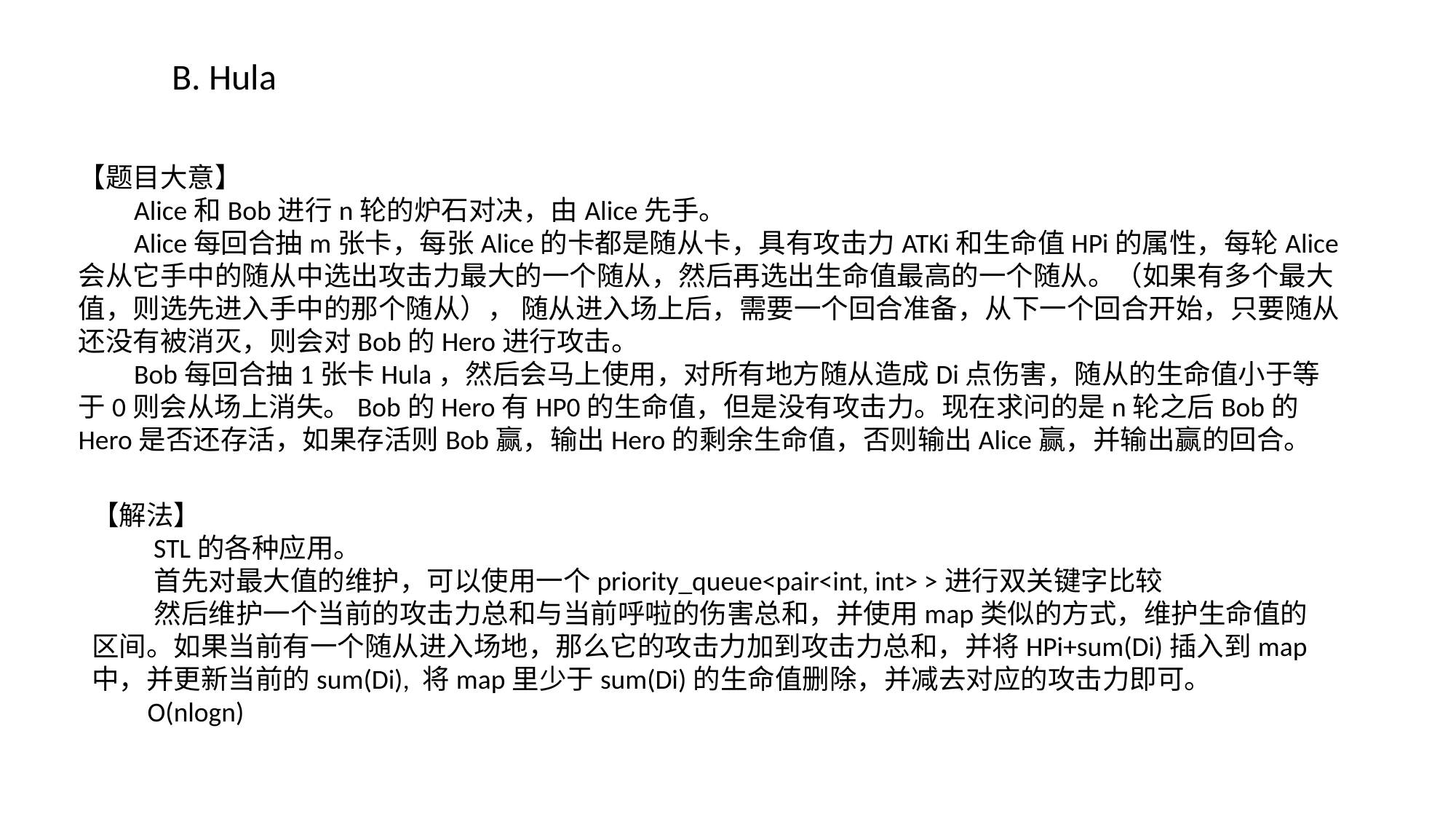

B. Hula
【题目大意】
         Alice和Bob进行n轮的炉石对决，由Alice先手。
         Alice每回合抽m张卡，每张Alice的卡都是随从卡，具有攻击力ATKi和生命值HPi的属性，每轮Alice会从它手中的随从中选出攻击力最大的一个随从，然后再选出生命值最高的一个随从。（如果有多个最大值，则选先进入手中的那个随从）， 随从进入场上后，需要一个回合准备，从下一个回合开始，只要随从还没有被消灭，则会对Bob的Hero进行攻击。
         Bob每回合抽1张卡Hula，然后会马上使用，对所有地方随从造成Di点伤害，随从的生命值小于等于0则会从场上消失。Bob的Hero有HP0的生命值，但是没有攻击力。现在求问的是n轮之后Bob的Hero是否还存活，如果存活则Bob赢，输出Hero的剩余生命值，否则输出Alice赢，并输出赢的回合。
【解法】
          STL的各种应用。
         首先对最大值的维护，可以使用一个priority_queue<pair<int, int> >进行双关键字比较
         然后维护一个当前的攻击力总和与当前呼啦的伤害总和，并使用map类似的方式，维护生命值的区间。如果当前有一个随从进入场地，那么它的攻击力加到攻击力总和，并将HPi+sum(Di)插入到map中，并更新当前的sum(Di), 将map里少于sum(Di)的生命值删除，并减去对应的攻击力即可。
         O(nlogn)